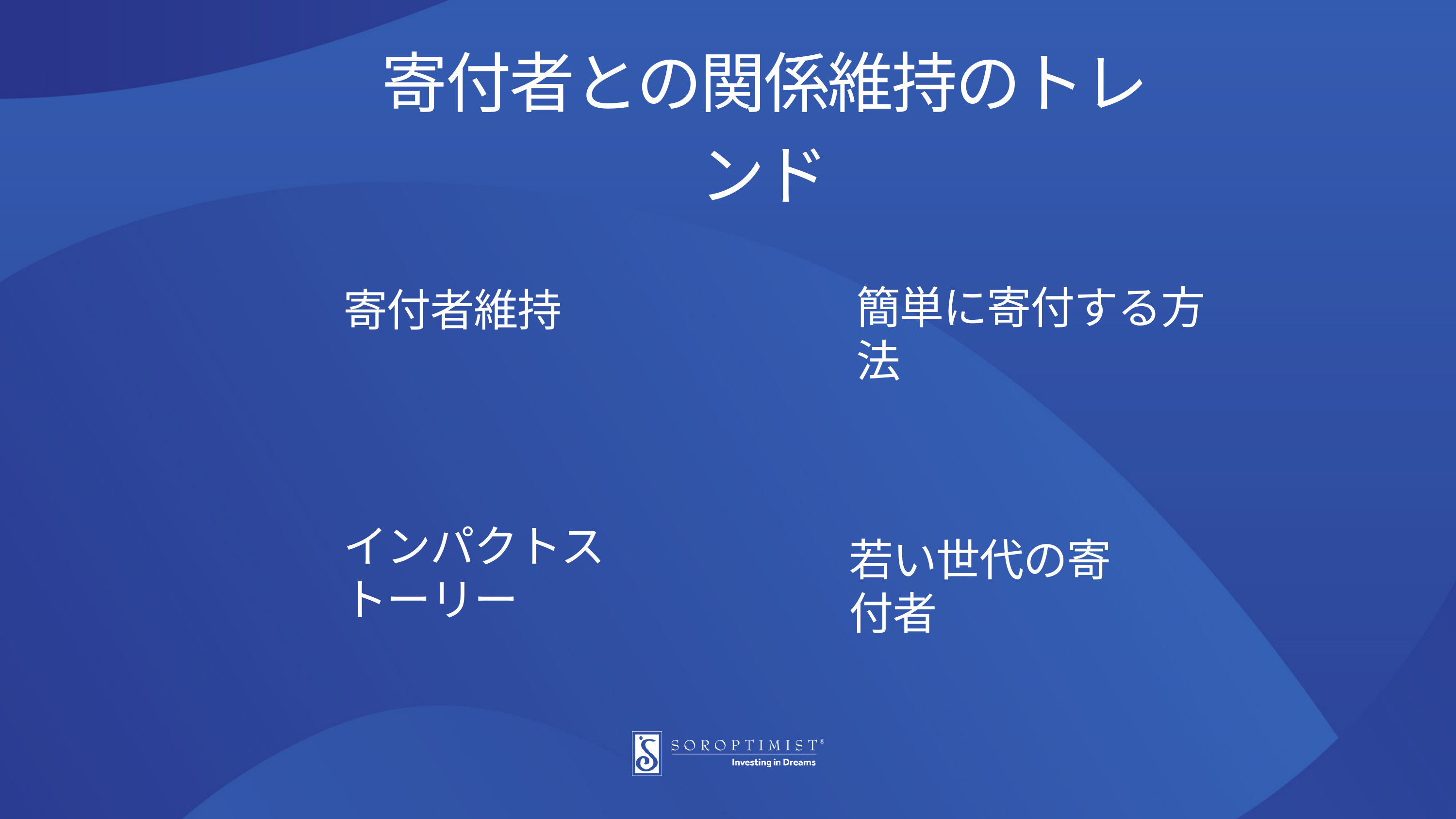

寄付者との関係維持のトレンド

簡単に寄付する方法

寄付者維持

インパクトストーリー

若い世代の寄付者